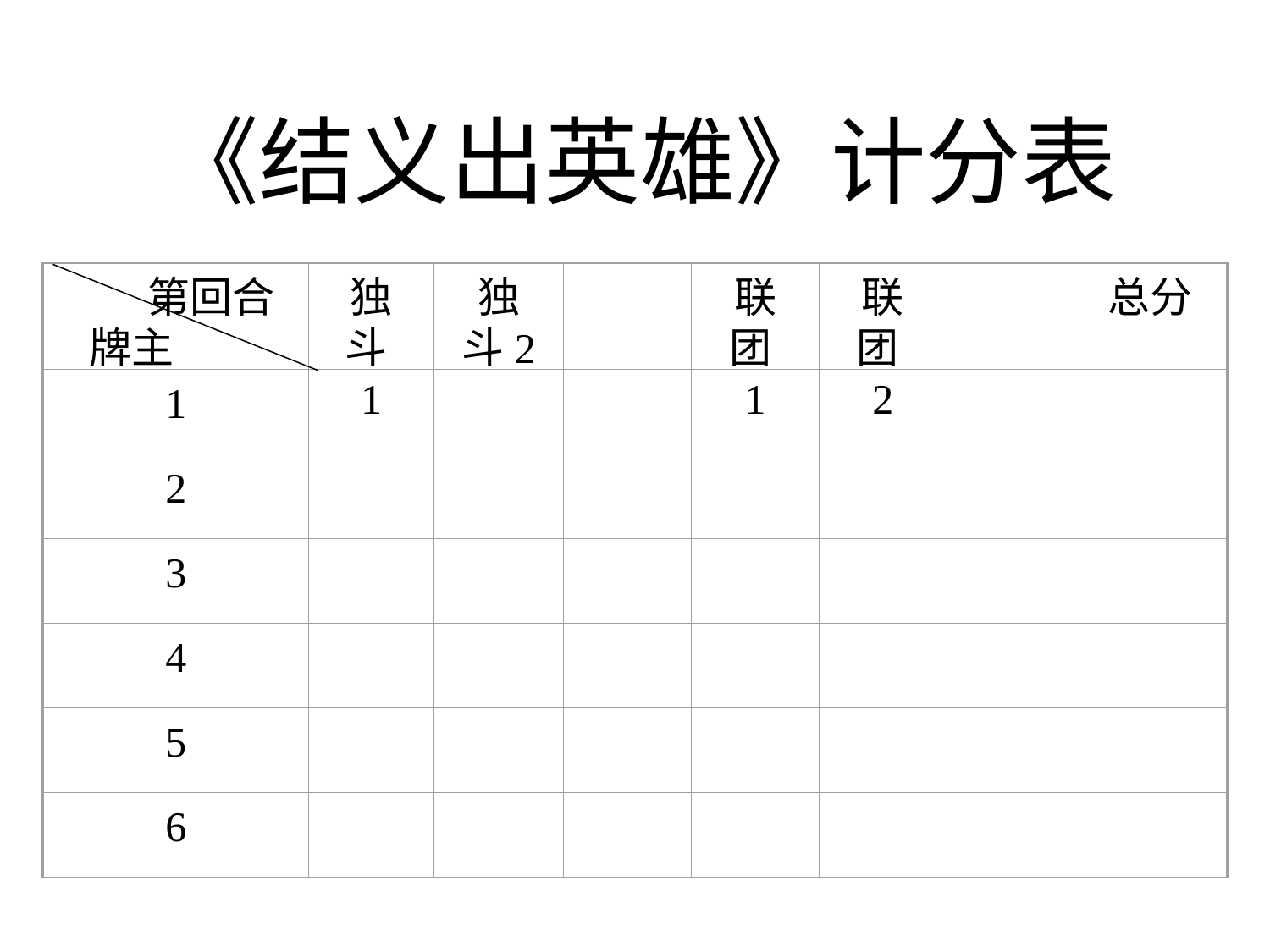

《结义出英雄》计分表

       第回合   牌主

独斗1

独斗2

联团1

联团2

总分

1

2

3

4

5

6